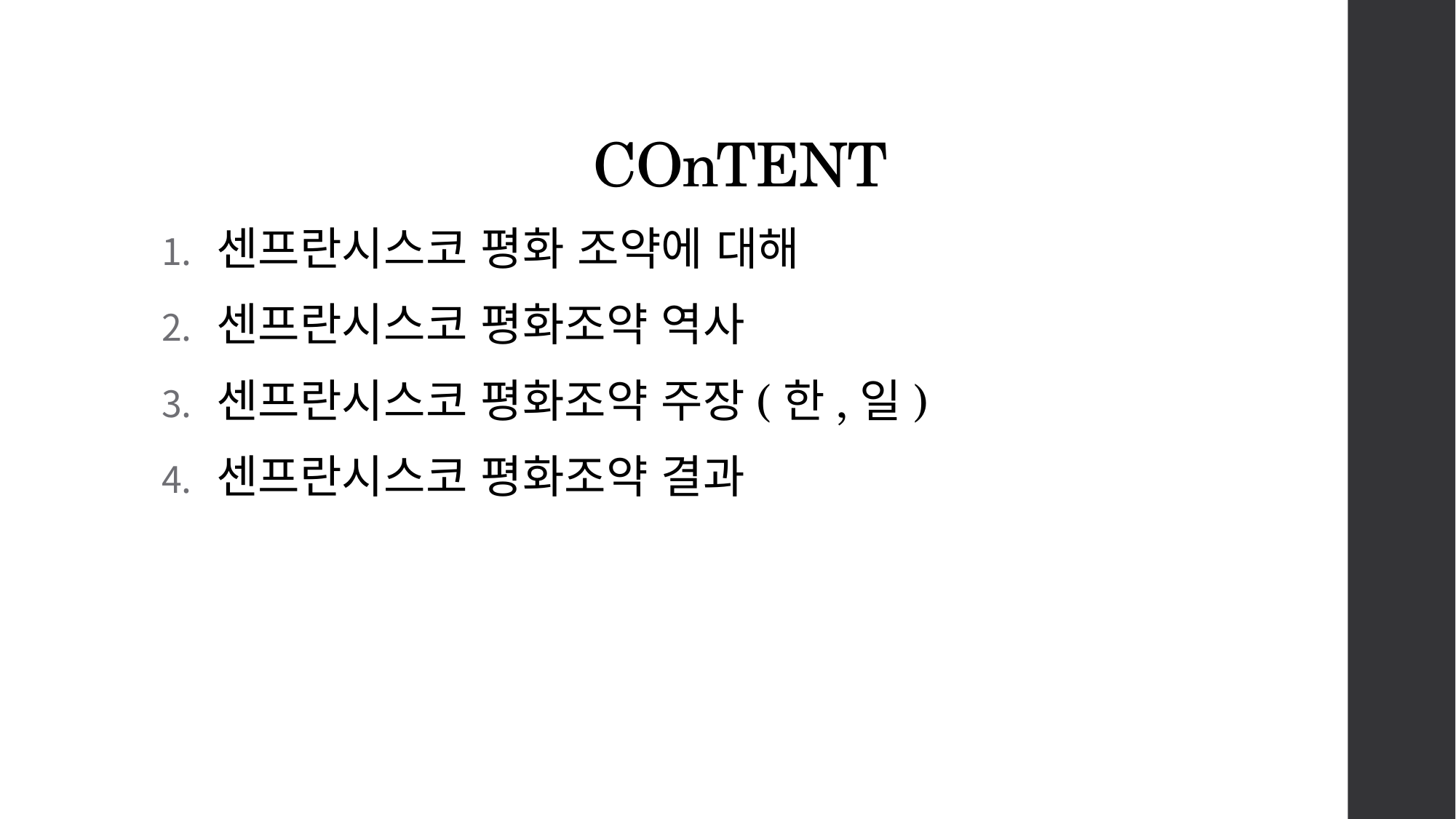

# COnTENT
센프란시스코 평화 조약에 대해
센프란시스코 평화조약 역사
센프란시스코 평화조약 주장(한,일)
센프란시스코 평화조약 결과